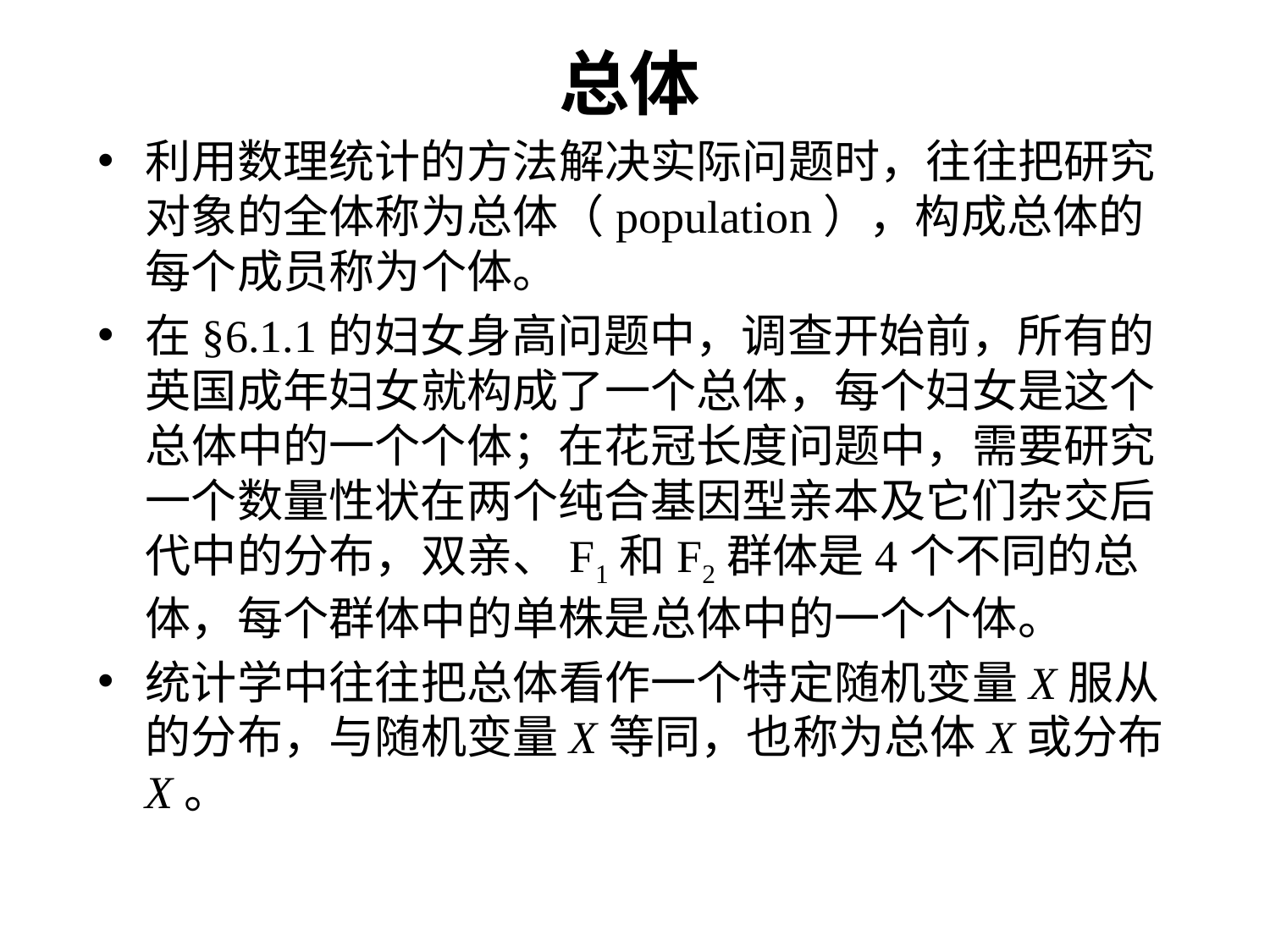

# 总体
利用数理统计的方法解决实际问题时，往往把研究对象的全体称为总体（population），构成总体的每个成员称为个体。
在§6.1.1的妇女身高问题中，调查开始前，所有的英国成年妇女就构成了一个总体，每个妇女是这个总体中的一个个体；在花冠长度问题中，需要研究一个数量性状在两个纯合基因型亲本及它们杂交后代中的分布，双亲、F1和F2群体是4个不同的总体，每个群体中的单株是总体中的一个个体。
统计学中往往把总体看作一个特定随机变量X服从的分布，与随机变量X等同，也称为总体X或分布X。